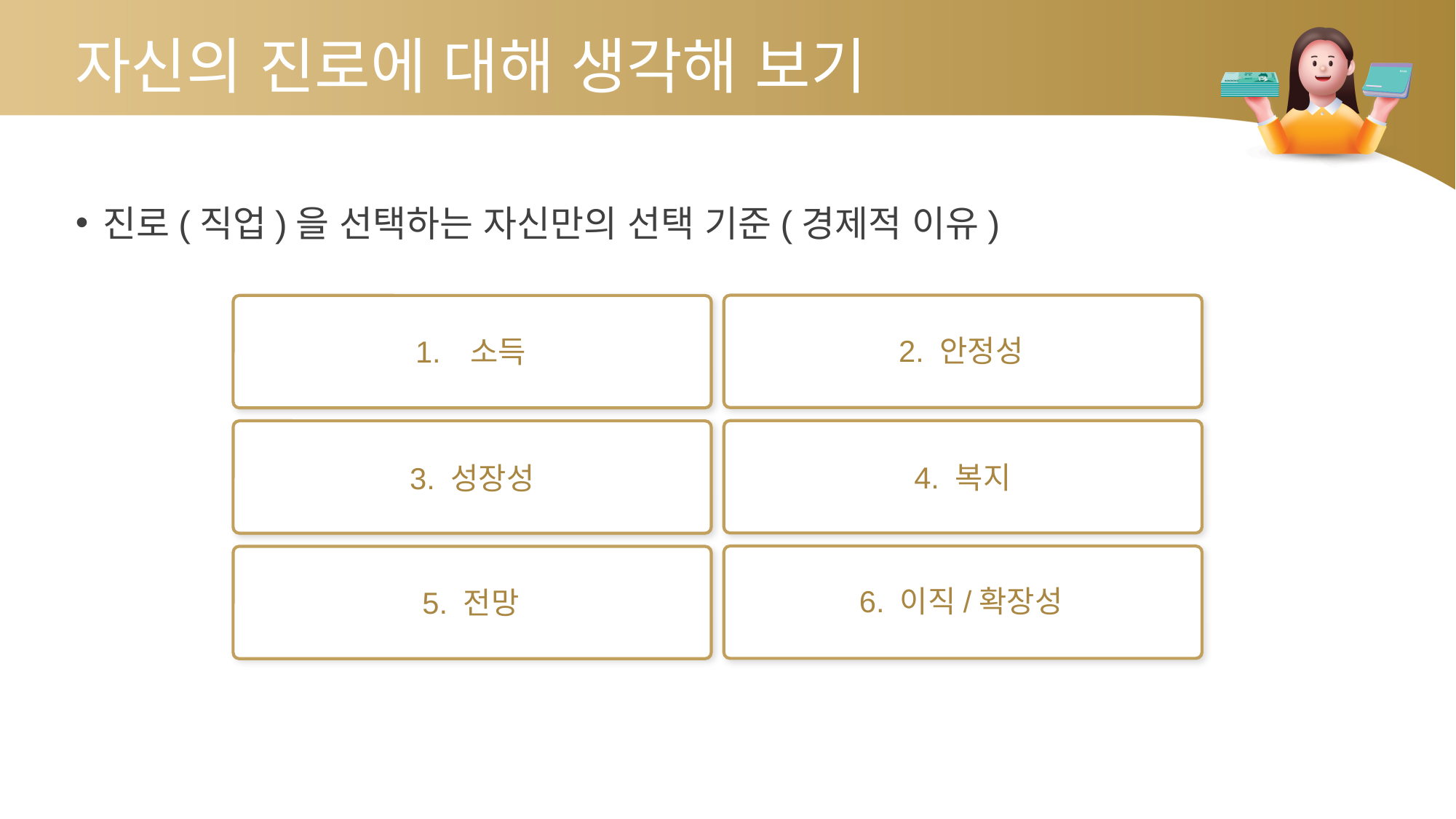

자신의 진로에 대해 생각해 보기
진로(직업)을 선택하는 자신만의 선택 기준(경제적 이유)

2. 안정성
소득

4. 복지
3. 성장성

6. 이직/확장성
5. 전망